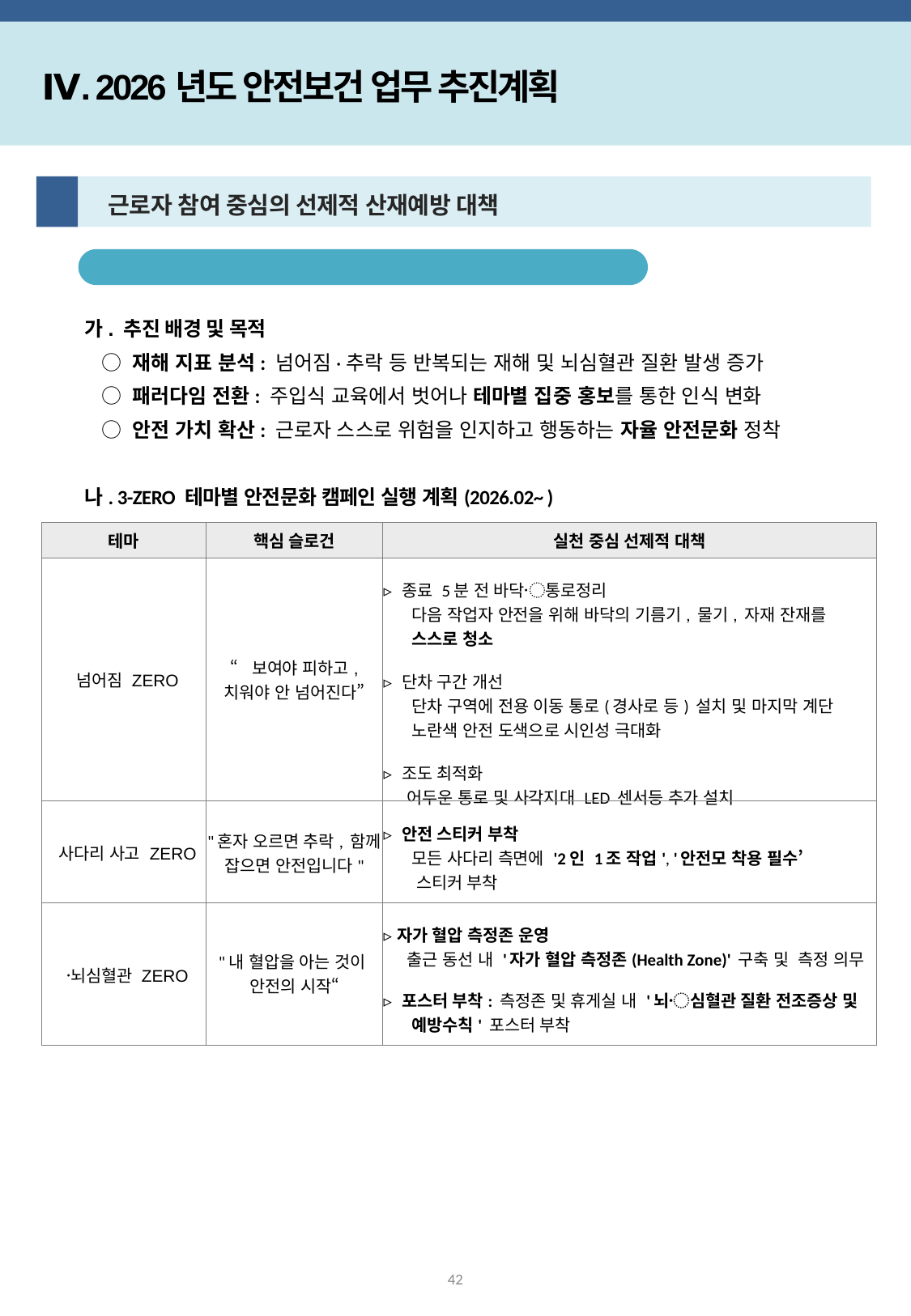

Ⅳ. 2026년도 안전보건 업무 추진계획
4
  근로자 참여 중심의 선제적 산재예방 대책
테마별 안전문화 캠페인

가. 추진 배경 및 목적
   ○ 재해 지표 분석: 넘어짐·추락 등 반복되는 재해 및 뇌심혈관 질환 발생 증가
   ○ 패러다임 전환: 주입식 교육에서 벗어나 테마별 집중 홍보를 통한 인식 변화
   ○ 안전 가치 확산: 근로자 스스로 위험을 인지하고 행동하는 자율 안전문화 정착

나. 3-ZERO 테마별 안전문화 캠페인 실행 계획(2026.02~ )

| 테마 | 핵심 슬로건 | 실천 중심 선제적 대책 |
| --- | --- | --- |
| 넘어짐 ZERO | “보여야 피하고, 치워야 안 넘어진다” | ▹ 종료 5분 전 바닥〮통로정리 다음 작업자 안전을 위해 바닥의 기름기, 물기, 자재 잔재를 스스로 청소 ▹ 단차 구간 개선 단차 구역에 전용 이동 통로(경사로 등) 설치 및 마지막 계단 노란색 안전 도색으로 시인성 극대화 ▹ 조도 최적화 어두운 통로 및 사각지대 LED 센서등 추가 설치 |
| 사다리 사고 ZERO | "혼자 오르면 추락, 함께 잡으면 안전입니다" | ▹ 안전 스티커 부착 모든 사다리 측면에 '2인 1조 작업', '안전모 착용 필수’ 스티커 부착 |
| 뇌〮심혈관 ZERO | "내 혈압을 아는 것이 안전의 시작“ | ▹자가 혈압 측정존 운영 출근 동선 내 '자가 혈압 측정존(Health Zone)' 구축 및 측정 의무 ▹ 포스터 부착: 측정존 및 휴게실 내 '뇌〮심혈관 질환 전조증상 및 예방수칙' 포스터 부착 |
42